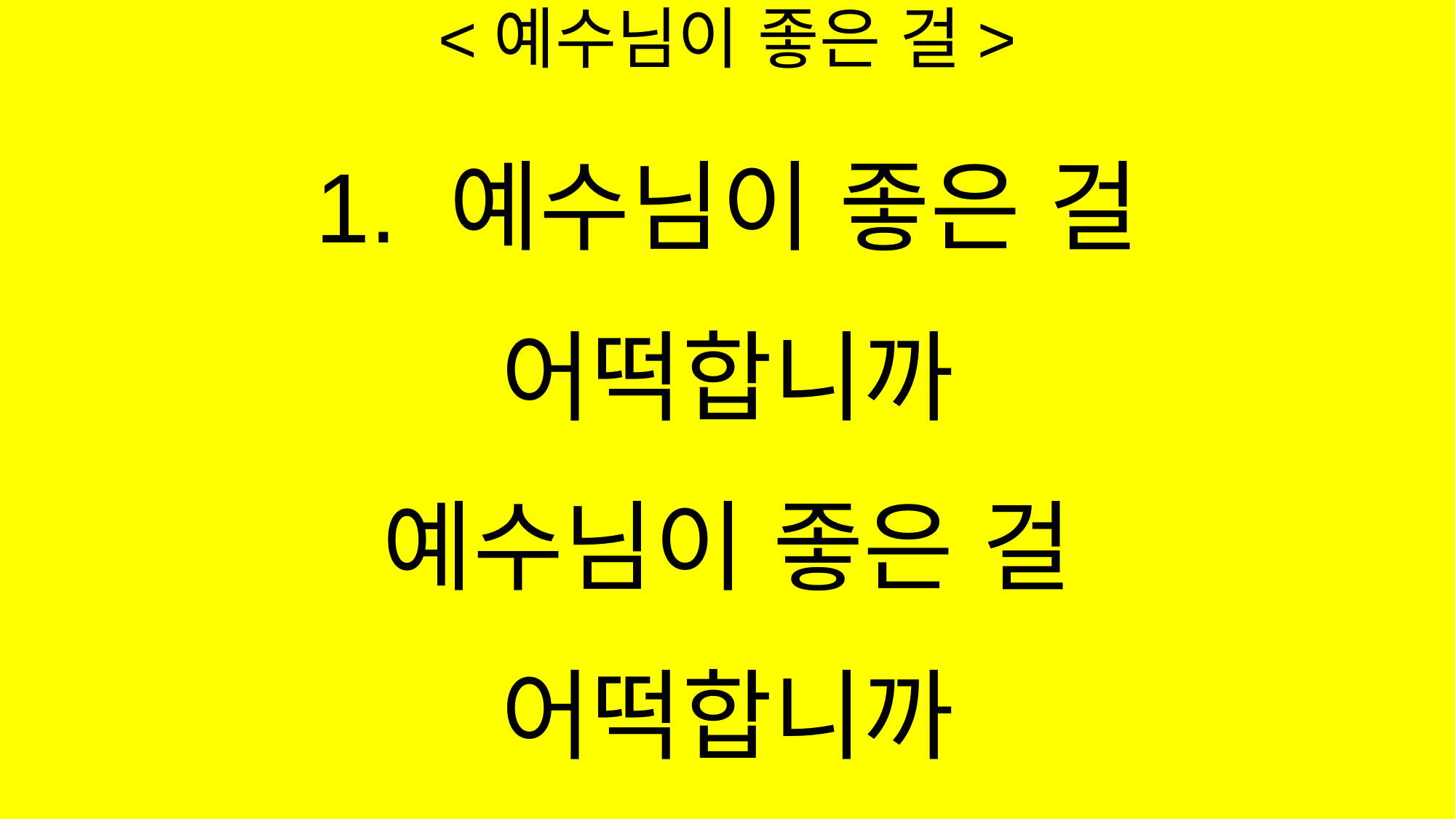

# <예수님이 좋은 걸>
1. 예수님이 좋은 걸

어떡합니까

예수님이 좋은 걸

어떡합니까